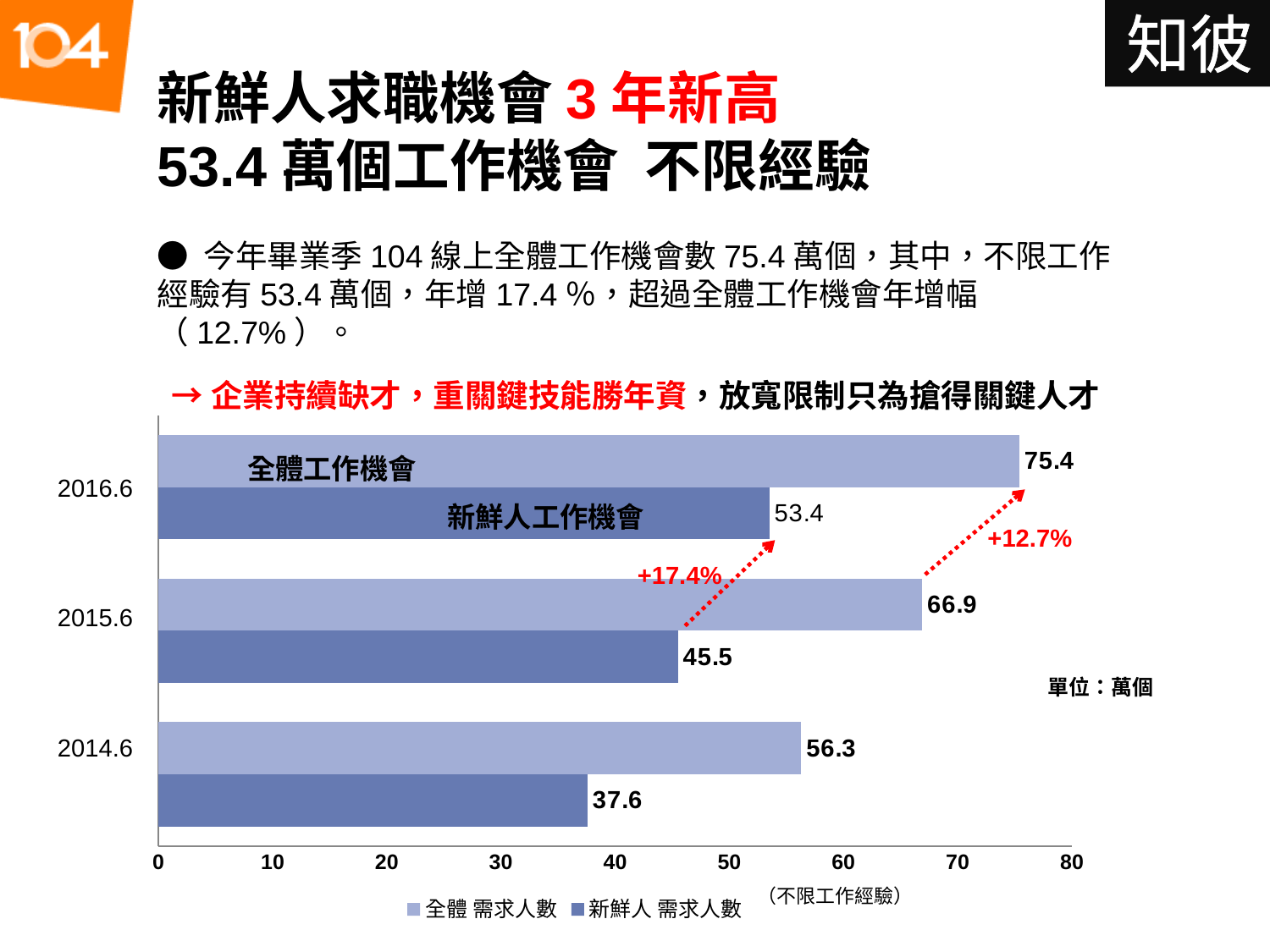

知彼
新鮮人求職機會3年新高
53.4萬個工作機會  不限經驗
● 今年畢業季104線上全體工作機會數75.4萬個，其中，不限工作經驗有53.4萬個，年增17.4％，超過全體工作機會年增幅（12.7%）。

  →企業持續缺才，重關鍵技能勝年資，放寬限制只為搶得關鍵人才

### Chart

| Category | 新鮮人 需求人數 | 全體 需求人數 |
|---|---|---|
| 201405 | 37.6 | 56.3 |
| 201505 | 45.5 | 66.9 |
| 201605 | 53.5 | 75.4 |
全體工作機會
2016.6
新鮮人工作機會
+12.7%
+17.4%
2015.6
單位：萬個
2014.6
（不限工作經驗）